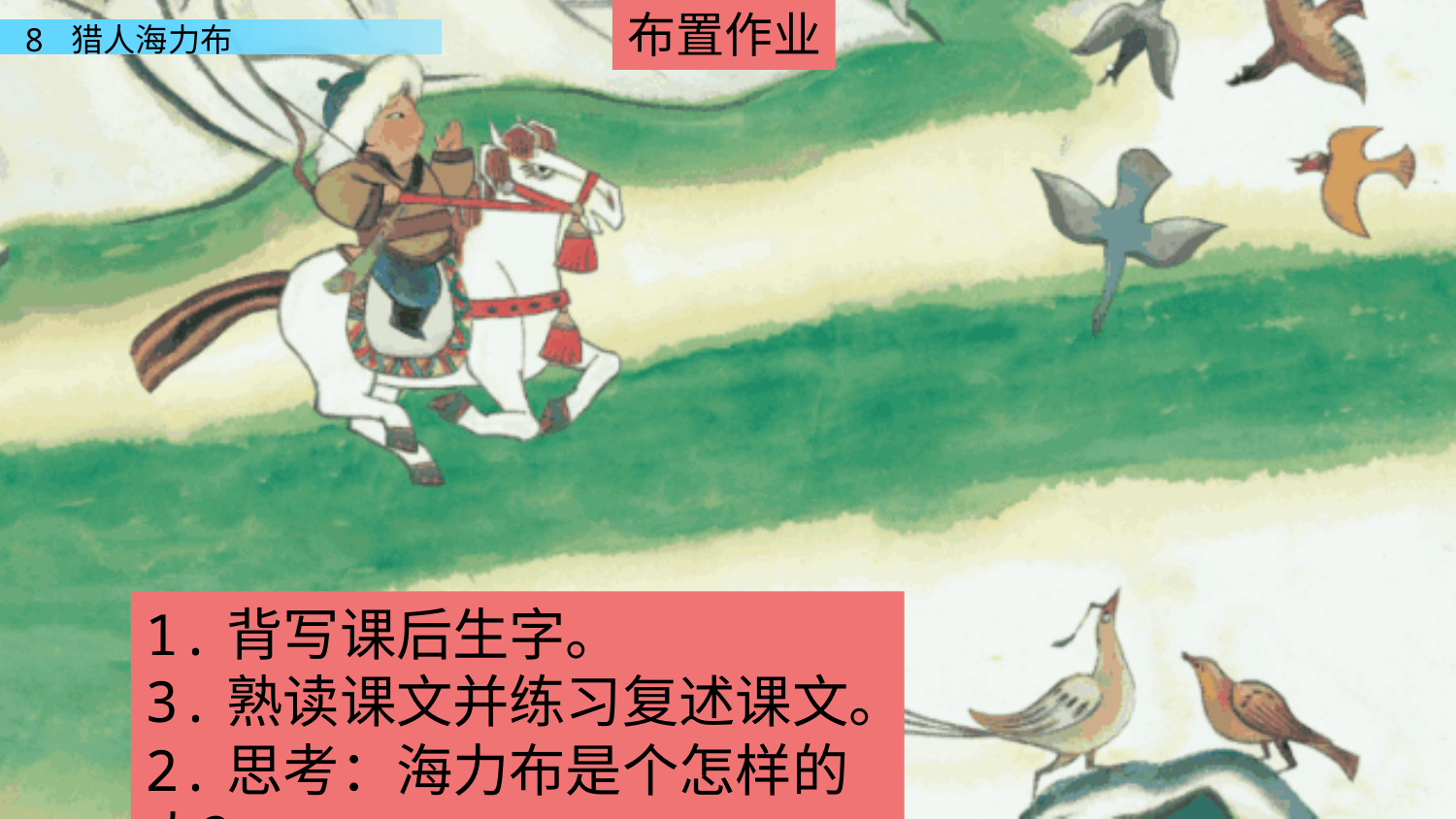

布置作业
1.背写课后生字。
3.熟读课文并练习复述课文。
2.思考：海力布是个怎样的人？